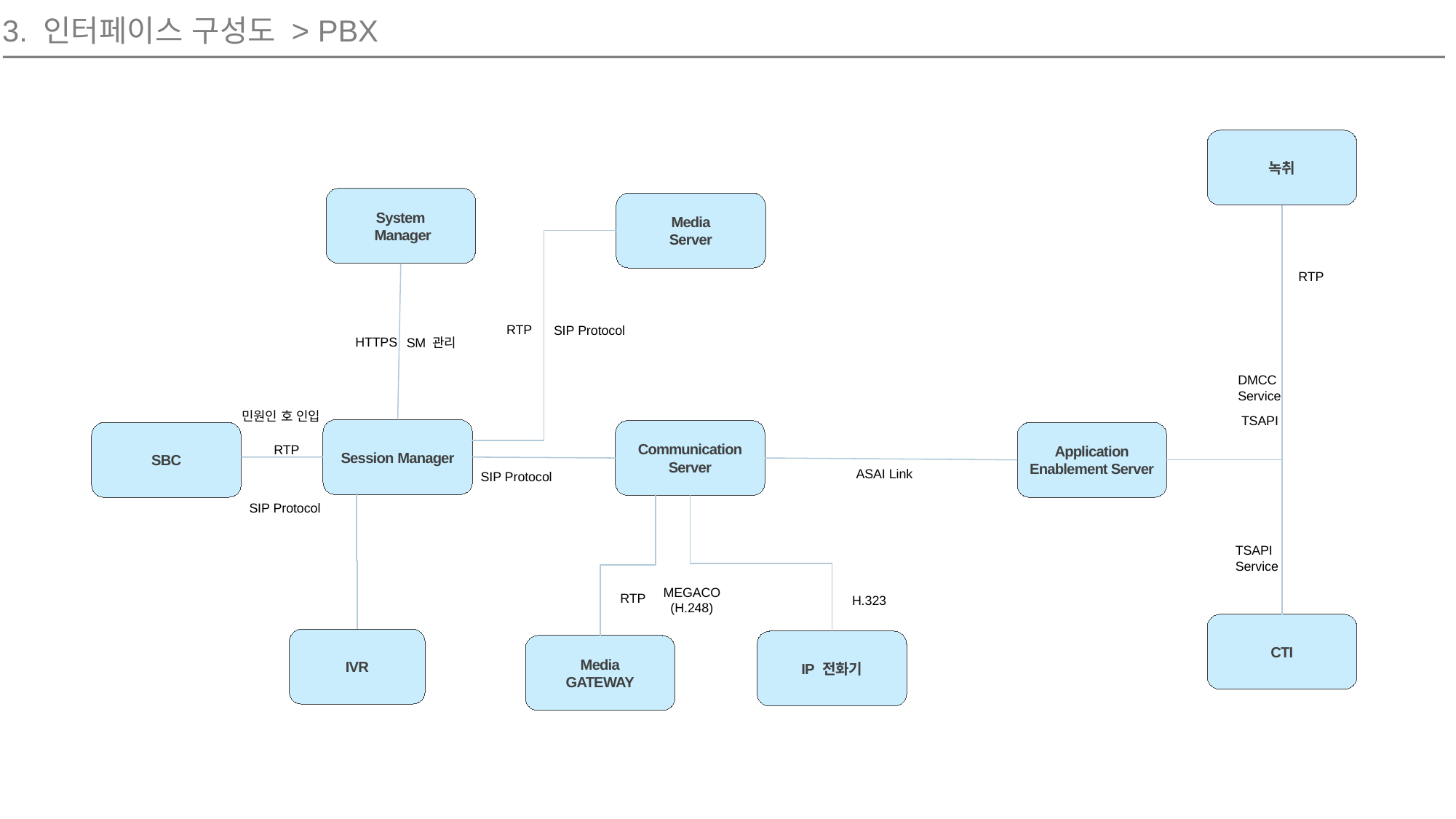

3. 인터페이스 구성도 > PBX
녹취
System
 Manager
Media
Server
RTP
RTP
SIP Protocol
HTTPS
SM 관리
DMCC
Service
민원인 호 인입
TSAPI
Session Manager
Communication
Server

Application
Enablement Server
SBC

RTP
ASAI Link
SIP Protocol

SIP Protocol
TSAPI
Service
MEGACO
(H.248)
RTP
H.323
CTI
IVR
IP 전화기
Media
GATEWAY